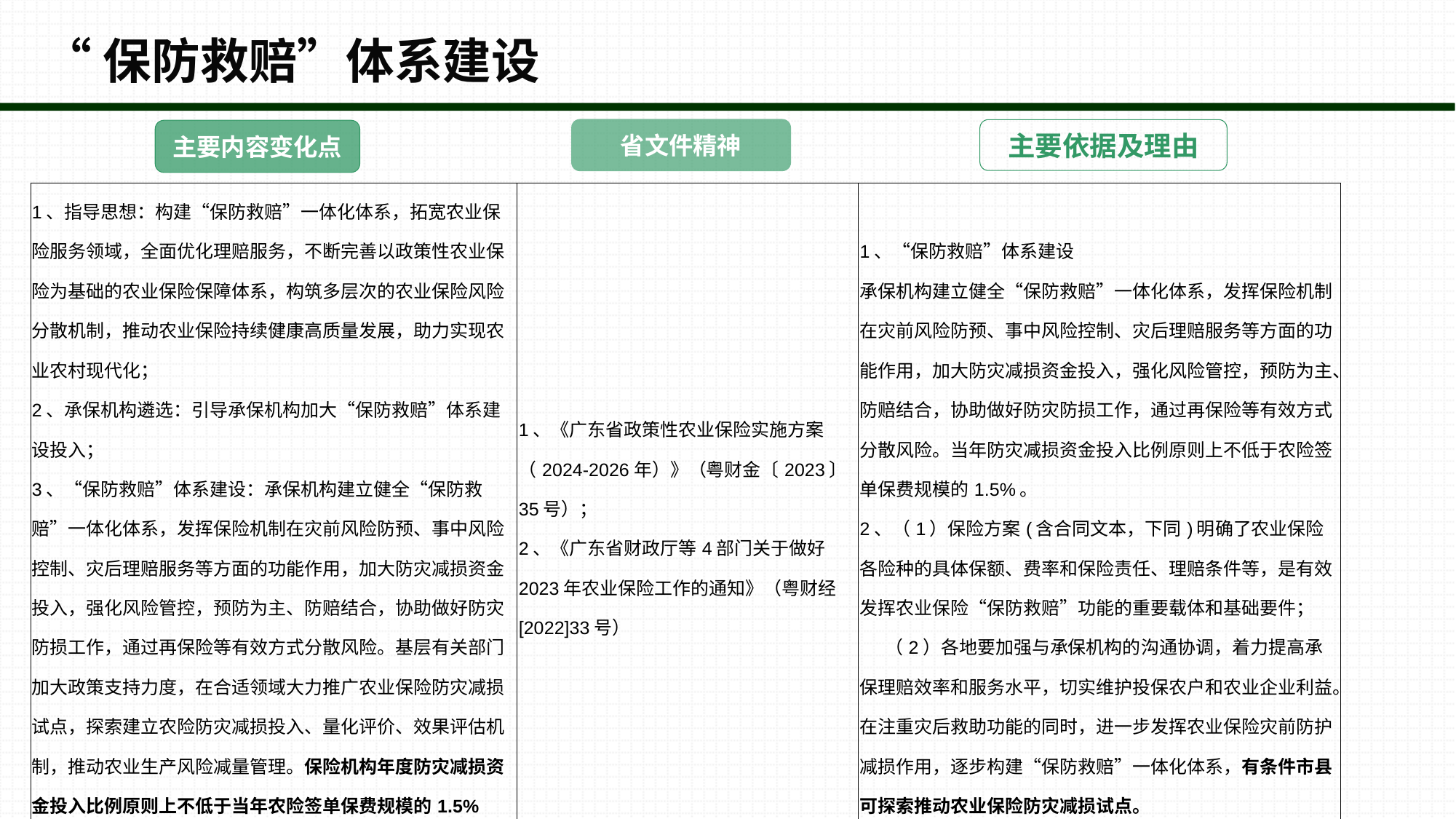

# “保防救赔”体系建设

省文件精神
主要依据及理由
主要内容变化点
| 1、指导思想：构建“保防救赔”一体化体系，拓宽农业保险服务领域，全面优化理赔服务，不断完善以政策性农业保险为基础的农业保险保障体系，构筑多层次的农业保险风险分散机制，推动农业保险持续健康高质量发展，助力实现农业农村现代化； 2、承保机构遴选：引导承保机构加大“保防救赔”体系建设投入； 3、“保防救赔”体系建设：承保机构建立健全“保防救赔”一体化体系，发挥保险机制在灾前风险防预、事中风险控制、灾后理赔服务等方面的功能作用，加大防灾减损资金投入，强化风险管控，预防为主、防赔结合，协助做好防灾防损工作，通过再保险等有效方式分散风险。基层有关部门加大政策支持力度，在合适领域大力推广农业保险防灾减损试点，探索建立农险防灾减损投入、量化评价、效果评估机制，推动农业生产风险减量管理。保险机构年度防灾减损资金投入比例原则上不低于当年农险签单保费规模的1.5%（专业农险公司不低于1%）。 | 1、《广东省政策性农业保险实施方案（2024-2026年）》（粤财金〔2023〕35号）； 2、《广东省财政厅等4部门关于做好2023年农业保险工作的通知》（粤财经[2022]33号） | 1、“保防救赔”体系建设 承保机构建立健全“保防救赔”一体化体系，发挥保险机制在灾前风险防预、事中风险控制、灾后理赔服务等方面的功能作用，加大防灾减损资金投入，强化风险管控，预防为主、防赔结合，协助做好防灾防损工作，通过再保险等有效方式分散风险。当年防灾减损资金投入比例原则上不低于农险签单保费规模的1.5%。 2、（1）保险方案(含合同文本，下同)明确了农业保险各险种的具体保额、费率和保险责任、理赔条件等，是有效发挥农业保险“保防救赔”功能的重要载体和基础要件； （2）各地要加强与承保机构的沟通协调，着力提高承保理赔效率和服务水平，切实维护投保农户和农业企业利益。在注重灾后救助功能的同时，进一步发挥农业保险灾前防护减损作用，逐步构建“保防救赔”一体化体系，有条件市县可探索推动农业保险防灾减损试点。 |
| --- | --- | --- |